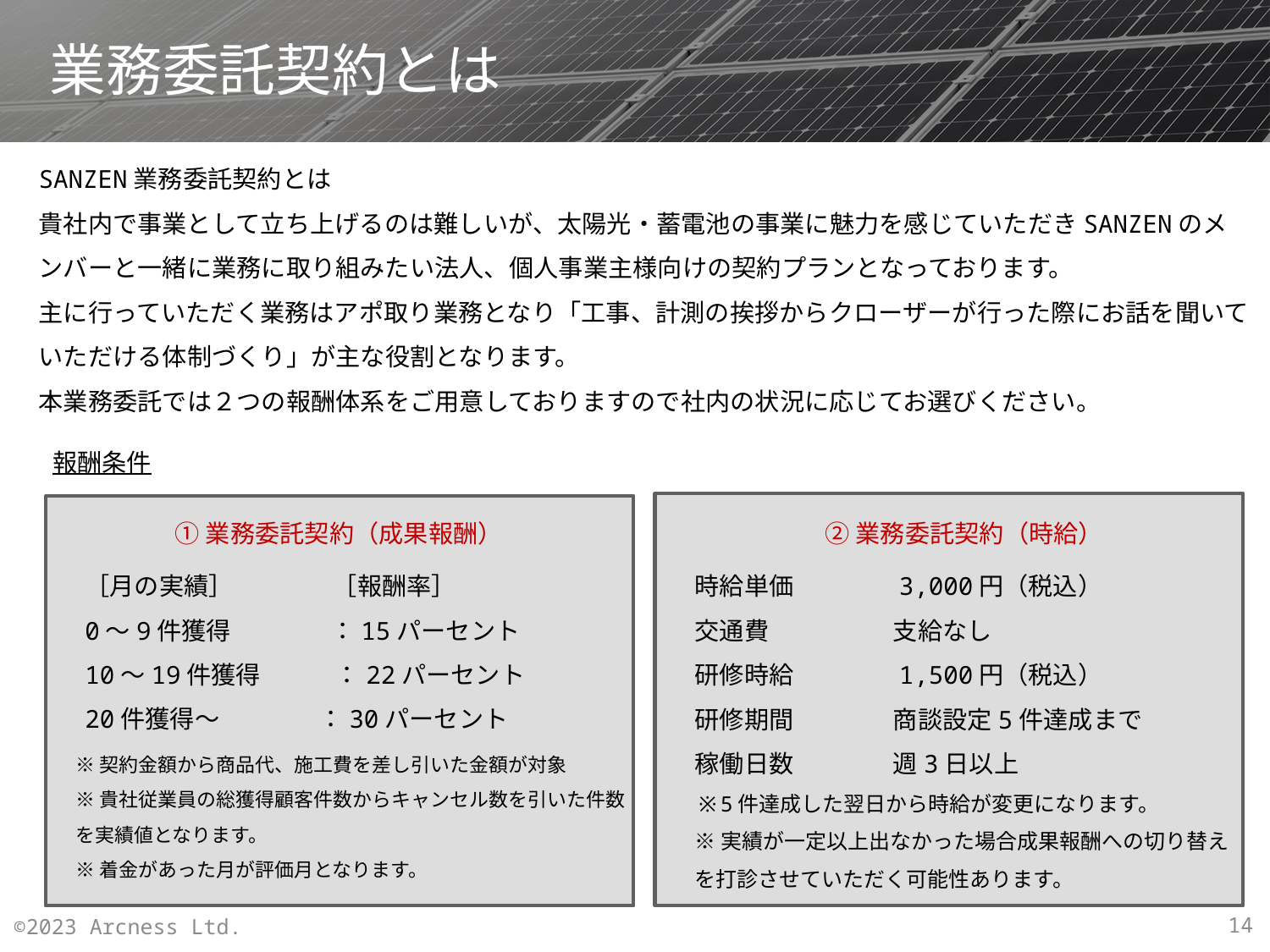

# 業務委託契約とは
SANZEN業務委託契約とは
貴社内で事業として立ち上げるのは難しいが、太陽光・蓄電池の事業に魅力を感じていただきSANZENのメンバーと一緒に業務に取り組みたい法人、個人事業主様向けの契約プランとなっております。
主に行っていただく業務はアポ取り業務となり「工事、計測の挨拶からクローザーが行った際にお話を聞いていただける体制づくり」が主な役割となります。
本業務委託では２つの報酬体系をご用意しておりますので社内の状況に応じてお選びください。
報酬条件

①業務委託契約（成果報酬）
②業務委託契約（時給）
［月の実績］　　　　［報酬率］
0～9件獲得　　　　：15パーセント
10～19件獲得　　　：22パーセント
20件獲得～　　　　：30パーセント

時給単価　　　　3,000円（税込）
交通費　　　　　支給なし
研修時給　　　　1,500円（税込）
研修期間　　　　商談設定5件達成まで
稼働日数　　　　週3日以上
※5件達成した翌日から時給が変更になります。
※実績が一定以上出なかった場合成果報酬への切り替えを打診させていただく可能性あります。

※契約金額から商品代、施工費を差し引いた金額が対象
※貴社従業員の総獲得顧客件数からキャンセル数を引いた件数を実績値となります。
※着金があった月が評価月となります。
©2023 Arcness Ltd.
14